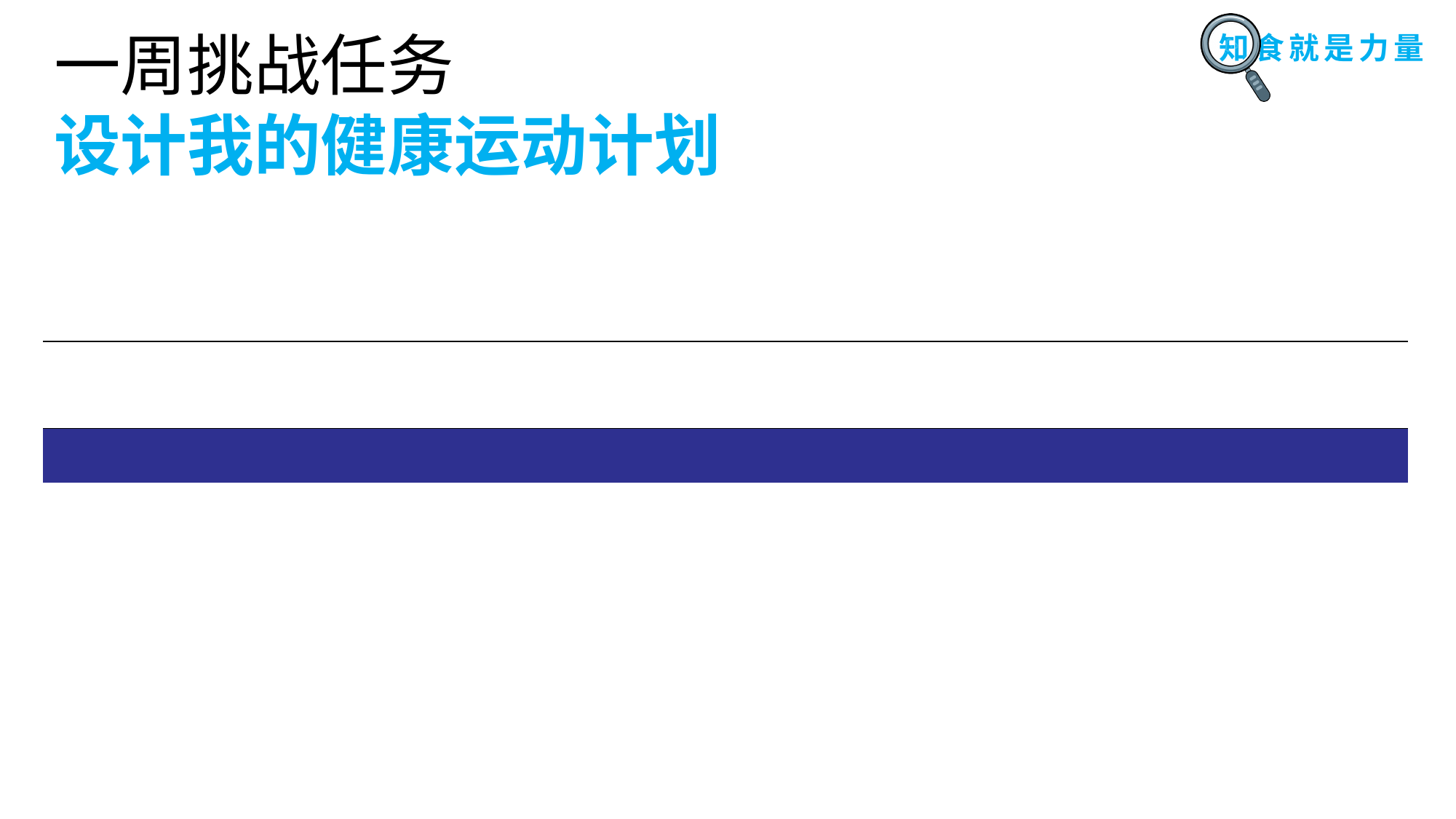

一周挑战任务
设计我的健康运动计划
|  |  |  |  |  |  |
| --- | --- | --- | --- | --- | --- |
|  |  |  |  |  |  |
|  |  |  |  |  |  |
|  |  |  |  |  |  |
|  |  |  |  |  |  |
|  |  |  |  |  |  |
|  |  |  |  |  |  |
|  |  |  |  |  |  |
|  |  |  |  |  |  |